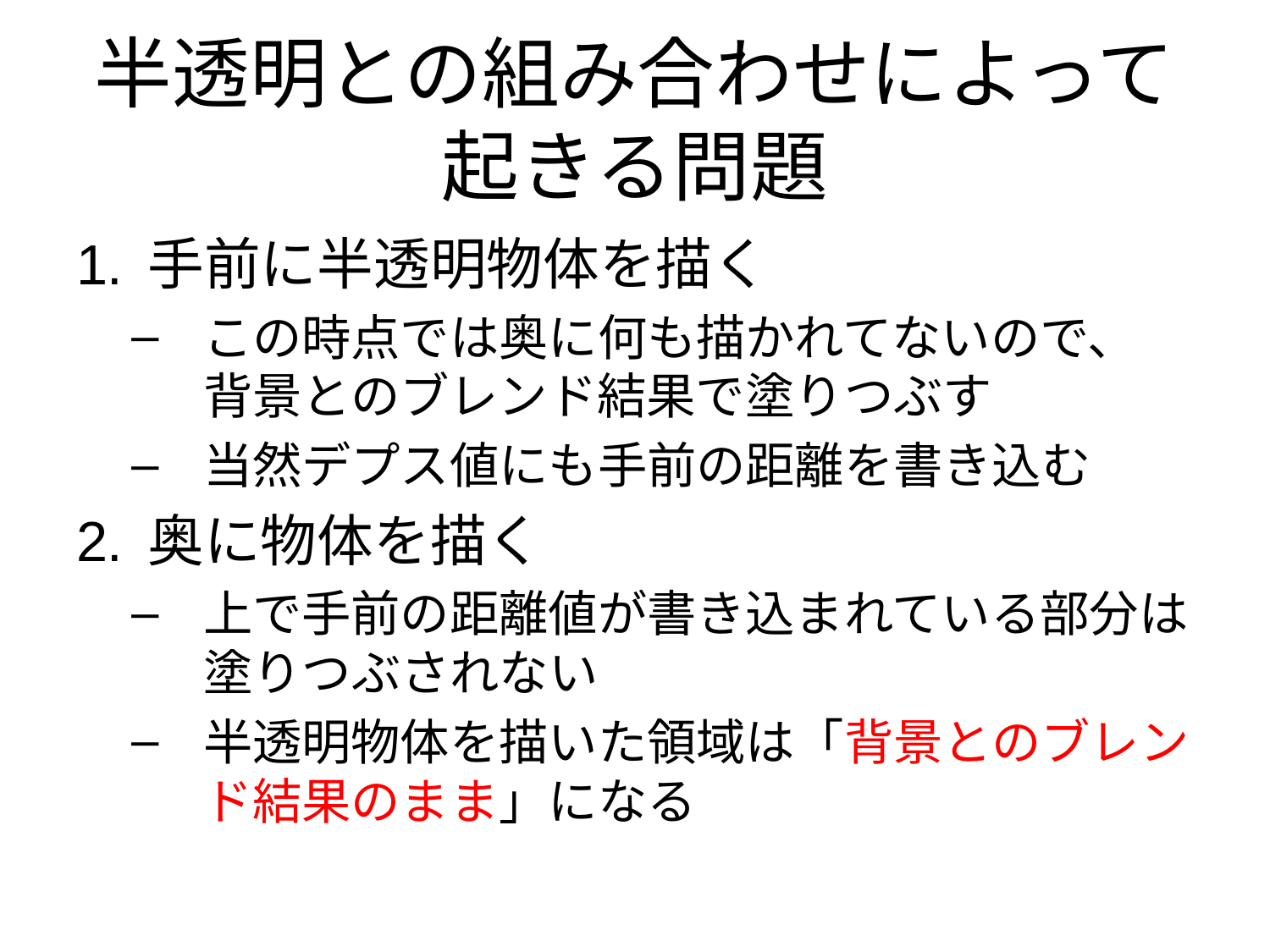

# 半透明との組み合わせによって起きる問題
手前に半透明物体を描く
この時点では奥に何も描かれてないので、
背景とのブレンド結果で塗りつぶす
当然デプス値にも手前の距離を書き込む
奥に物体を描く
上で手前の距離値が書き込まれている部分は塗りつぶされない
半透明物体を描いた領域は「背景とのブレンド結果のまま」になる